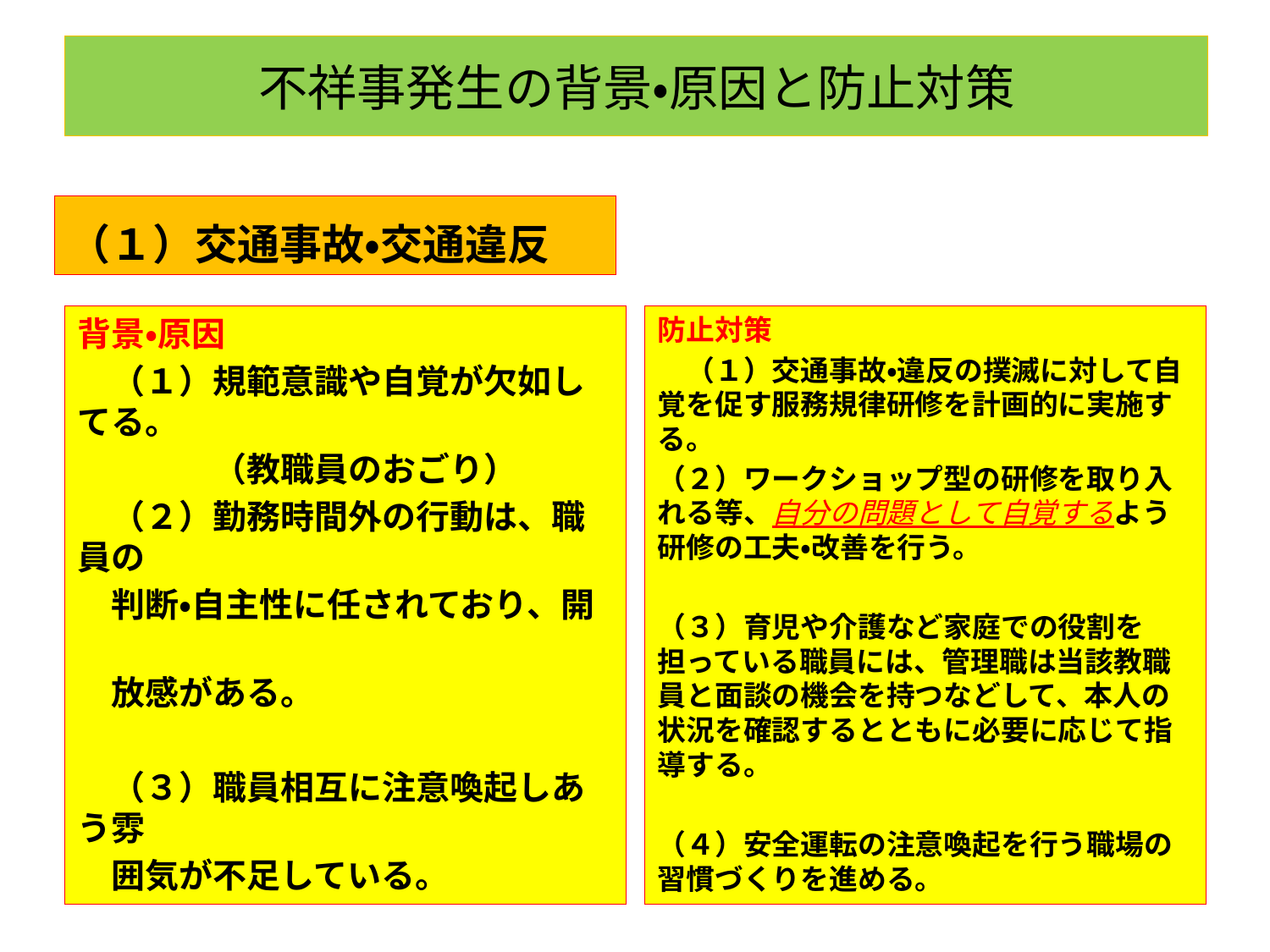

# 不祥事発生の背景・原因と防止対策
（１）交通事故・交通違反
背景・原因
　（１）規範意識や自覚が欠如してる。
　　　　（教職員のおごり）
　（２）勤務時間外の行動は、職員の
　判断・自主性に任されており、開
　放感がある。

　（３）職員相互に注意喚起しあう雰
　囲気が不足している。
防止対策
　（１）交通事故・違反の撲滅に対して自覚を促す服務規律研修を計画的に実施する。
（２）ワークショップ型の研修を取り入れる等、自分の問題として自覚するよう研修の工夫・改善を行う。

（３）育児や介護など家庭での役割を担っている職員には、管理職は当該教職員と面談の機会を持つなどして、本人の状況を確認するとともに必要に応じて指導する。

（４）安全運転の注意喚起を行う職場の習慣づくりを進める。